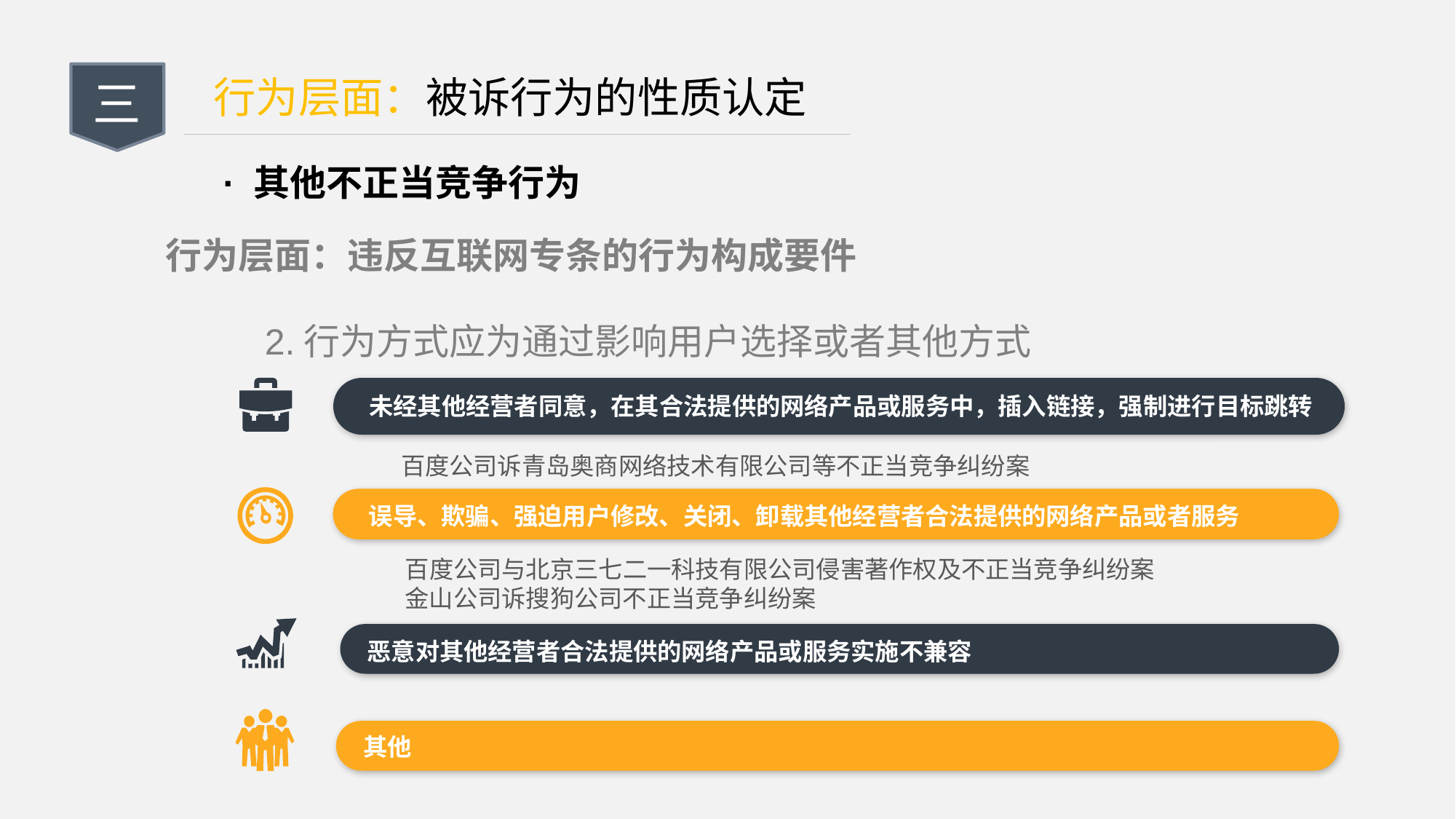

三
行为层面：被诉行为的性质认定
· 其他不正当竞争行为
行为层面：违反互联网专条的行为构成要件
2.行为方式应为通过影响用户选择或者其他方式

未经其他经营者同意，在其合法提供的网络产品或服务中，插入链接，强制进行目标跳转
百度公司诉青岛奥商网络技术有限公司等不正当竞争纠纷案

误导、欺骗、强迫用户修改、关闭、卸载其他经营者合法提供的网络产品或者服务
百度公司与北京三七二一科技有限公司侵害著作权及不正当竞争纠纷案
金山公司诉搜狗公司不正当竞争纠纷案

恶意对其他经营者合法提供的网络产品或服务实施不兼容

其他